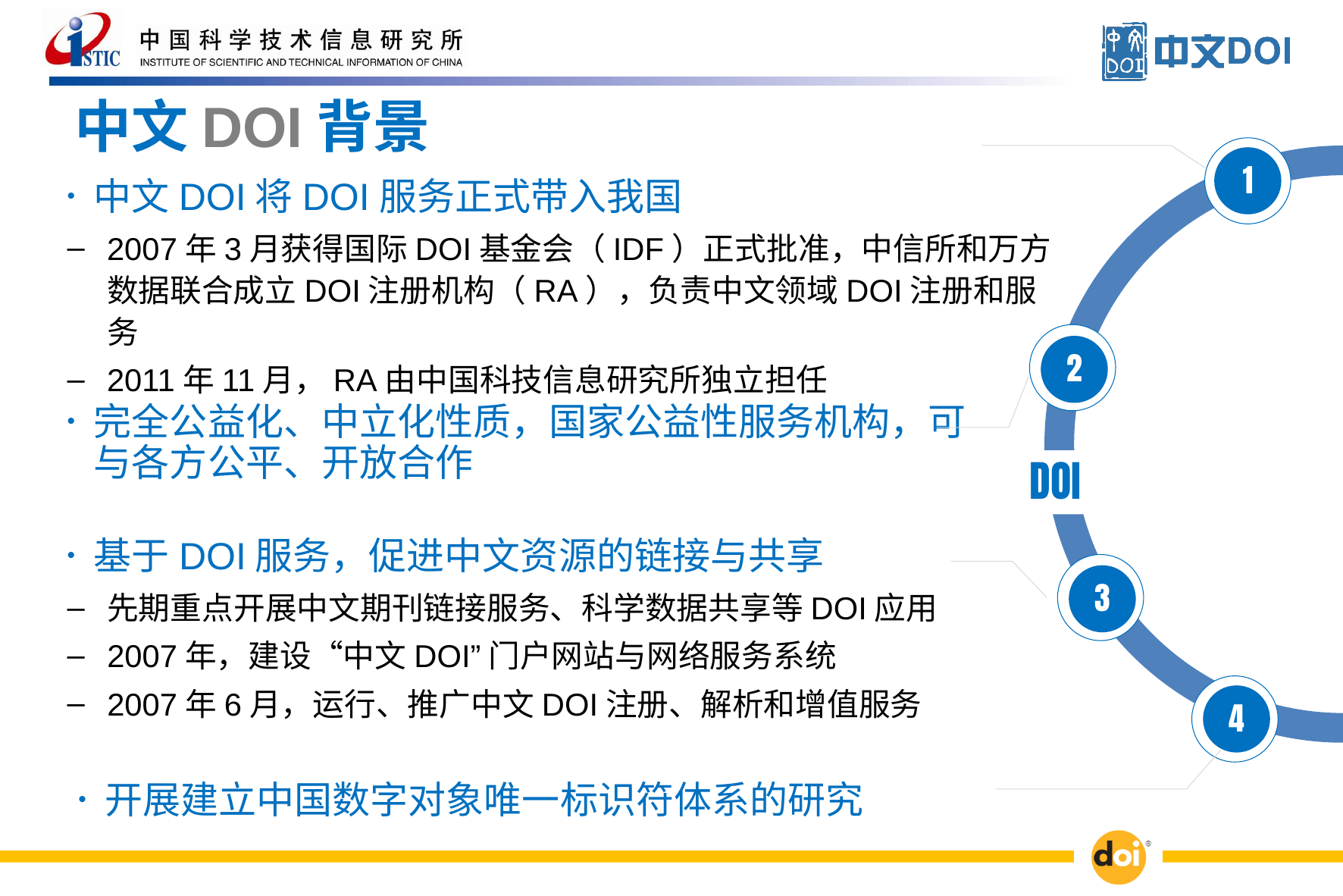

中文DOI背景

1
中文DOI将DOI服务正式带入我国
2007年3月获得国际DOI基金会（IDF）正式批准，中信所和万方数据联合成立DOI注册机构（RA），负责中文领域DOI注册和服务
2011年11月，RA由中国科技信息研究所独立担任

2

完全公益化、中立化性质，国家公益性服务机构，可与各方公平、开放合作
DOI
基于DOI服务，促进中文资源的链接与共享
先期重点开展中文期刊链接服务、科学数据共享等DOI应用
2007年，建设“中文DOI”门户网站与网络服务系统
2007年6月，运行、推广中文DOI注册、解析和增值服务

3

4

开展建立中国数字对象唯一标识符体系的研究